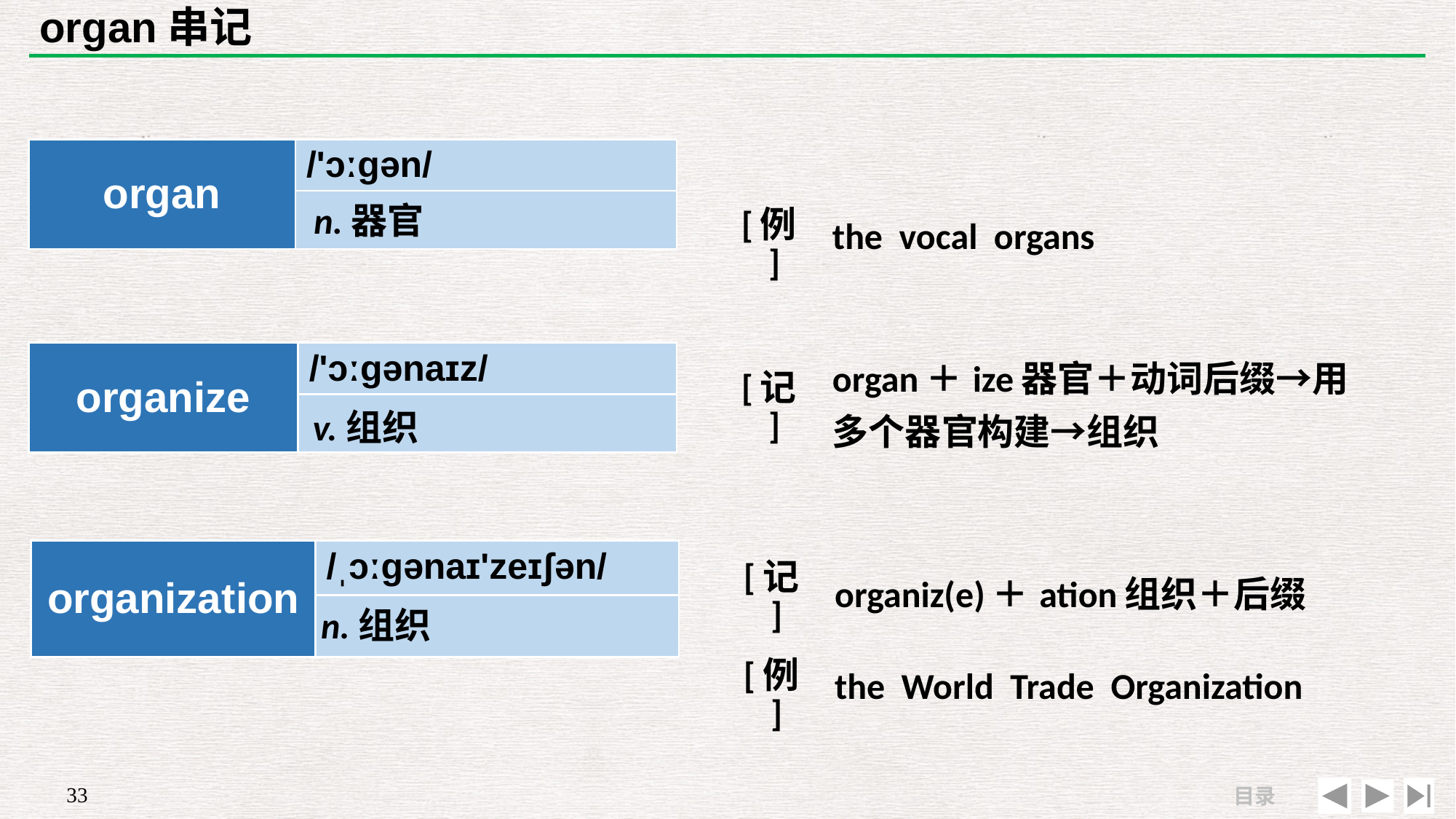

# organ串记

| organ | /'ɔːɡən/ |
| --- | --- |
|  |  |
|  |  |
| --- | --- |
| [例] | the vocal organs |
n.器官
| organize | /'ɔːɡənaɪz/ |
| --- | --- |
|  |  |
| [记] | organ＋ize器官＋动词后缀→用多个器官构建→组织 |
| --- | --- |
|  |  |
v.组织
| organization | /ˌɔːɡənaɪ'zeɪʃən/ |
| --- | --- |
|  |  |
| [记] | organiz(e)＋ation组织＋后缀 |
| --- | --- |
| [例] | the World Trade Organization |
n.组织